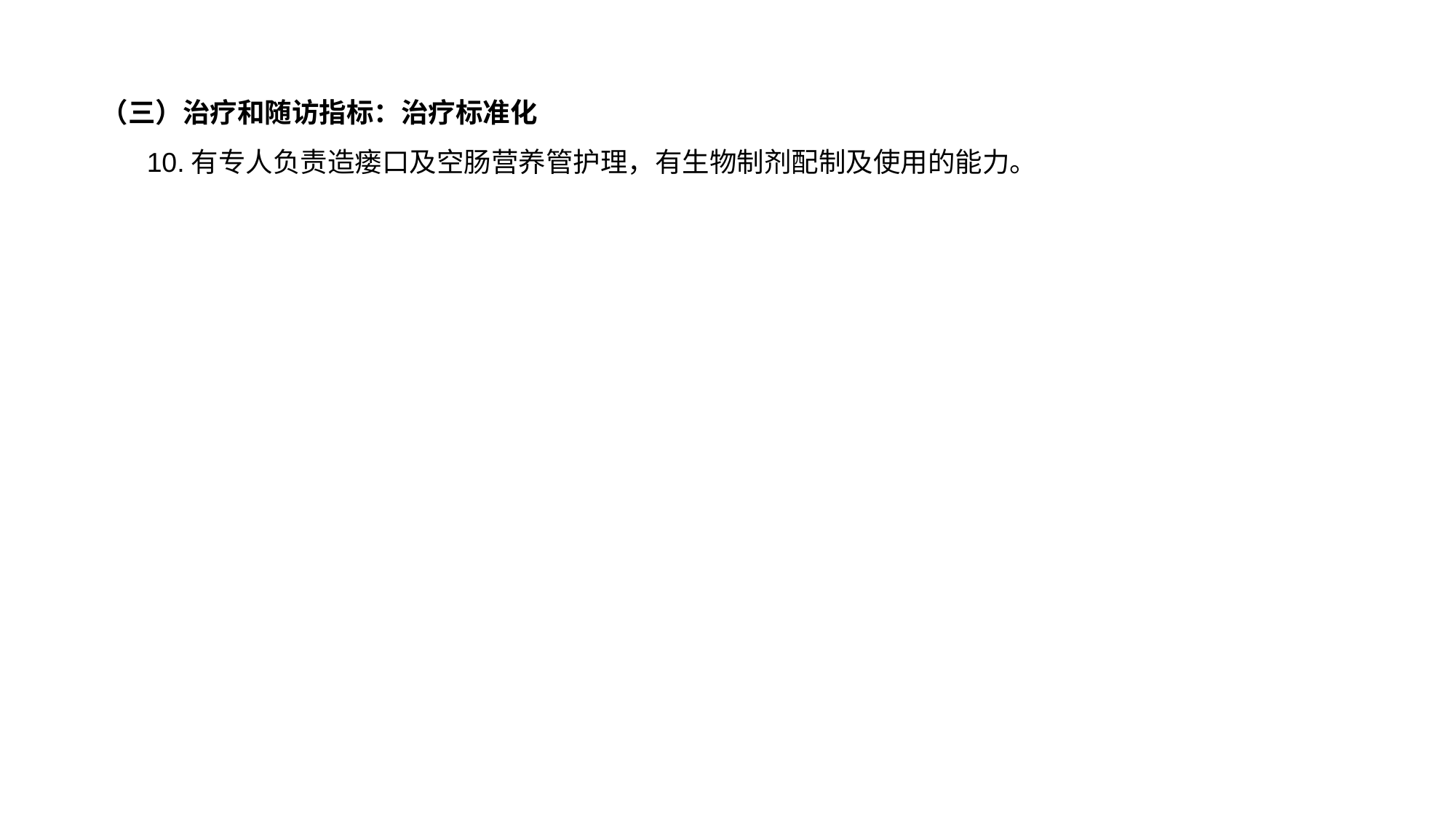

（三）治疗和随访指标：治疗标准化
      10.有专人负责造瘘口及空肠营养管护理，有生物制剂配制及使用的能力。